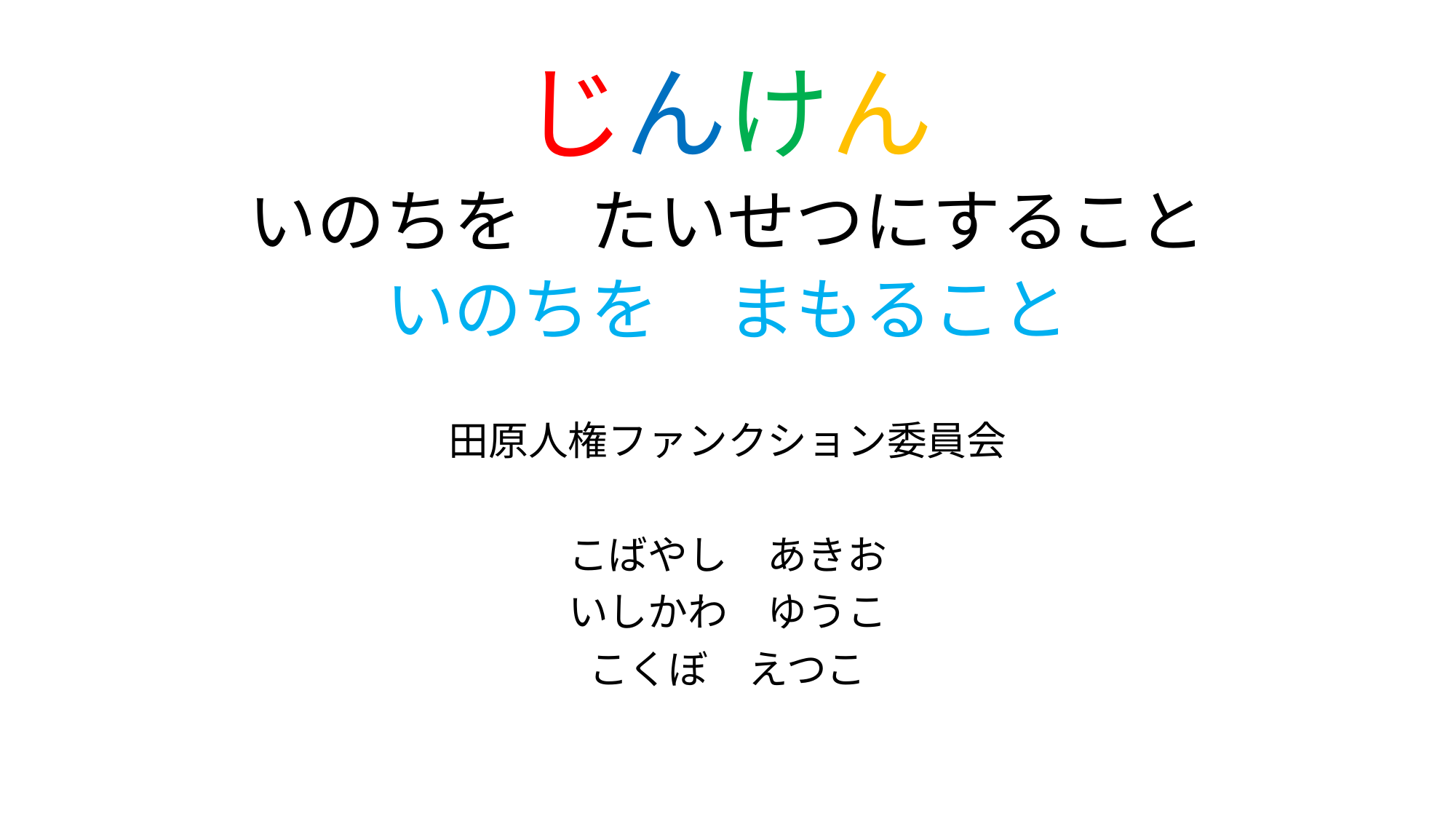

じんけん
いのちを　たいせつにすること
いのちを　まもること

田原人権ファンクション委員会

こばやし　あきお
いしかわ　ゆうこ
こくぼ　えつこ